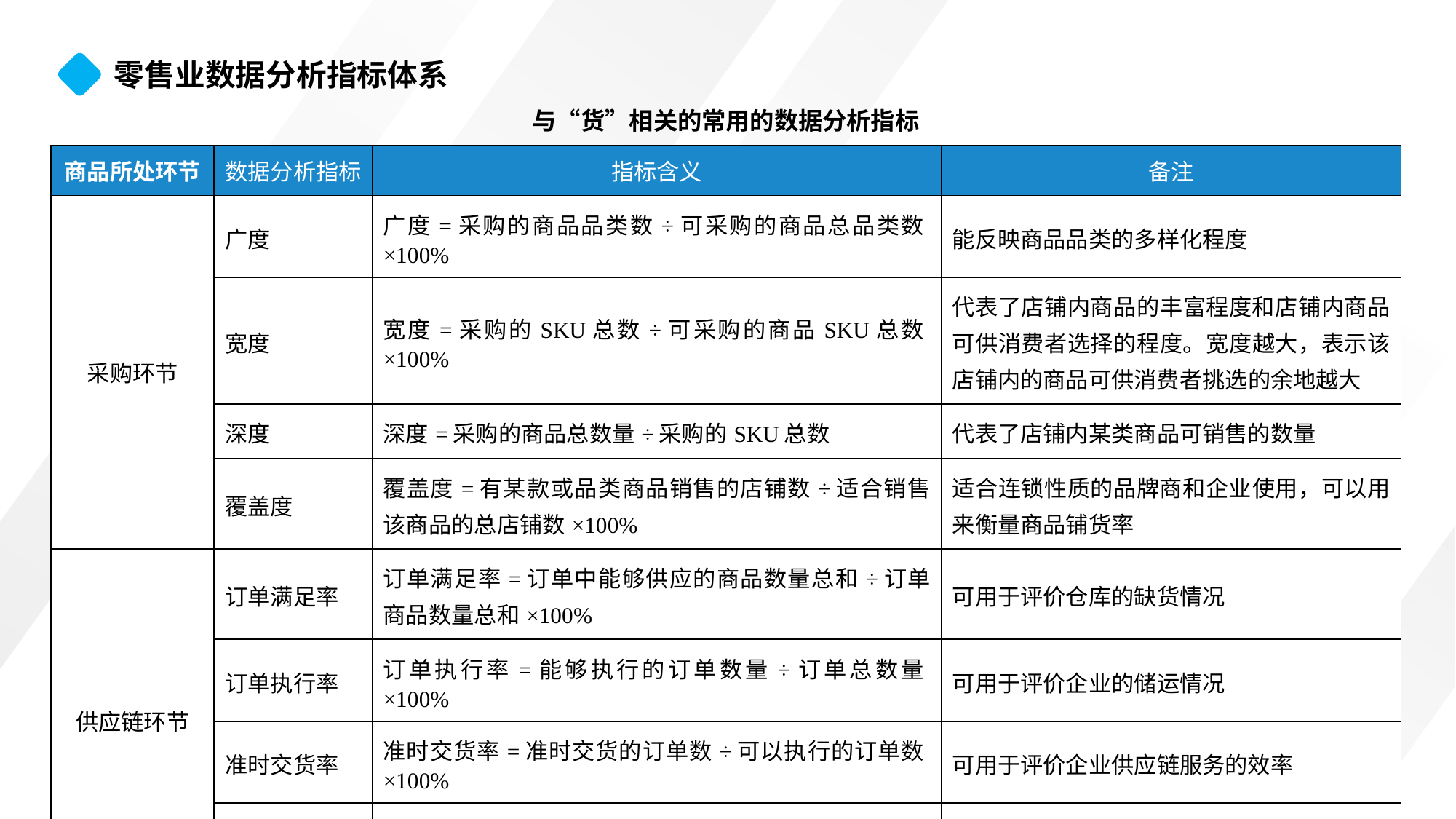

零售业数据分析指标体系

与“货”相关的常用的数据分析指标
| 商品所处环节 | 数据分析指标 | 指标含义 | 备注 |
| --- | --- | --- | --- |
| 采购环节 | 广度 | 广度=采购的商品品类数÷可采购的商品总品类数×100% | 能反映商品品类的多样化程度 |
|  | 宽度 | 宽度=采购的SKU总数÷可采购的商品SKU总数×100% | 代表了店铺内商品的丰富程度和店铺内商品可供消费者选择的程度。宽度越大，表示该店铺内的商品可供消费者挑选的余地越大 |
|  | 深度 | 深度=采购的商品总数量÷采购的SKU总数 | 代表了店铺内某类商品可销售的数量 |
|  | 覆盖度 | 覆盖度=有某款或品类商品销售的店铺数÷适合销售该商品的总店铺数×100% | 适合连锁性质的品牌商和企业使用，可以用来衡量商品铺货率 |
| 供应链环节 | 订单满足率 | 订单满足率=订单中能够供应的商品数量总和÷订单商品数量总和×100% | 可用于评价仓库的缺货情况 |
|  | 订单执行率 | 订单执行率=能够执行的订单数量÷订单总数量×100% | 可用于评价企业的储运情况 |
|  | 准时交货率 | 准时交货率=准时交货的订单数÷可以执行的订单数×100% | 可用于评价企业供应链服务的效率 |
|  | 订单响应周期 | 订单响应周期=系统中确认收货时的时间-系统中下订单的时间 | 可用于评价企业的供应链运作效率 |